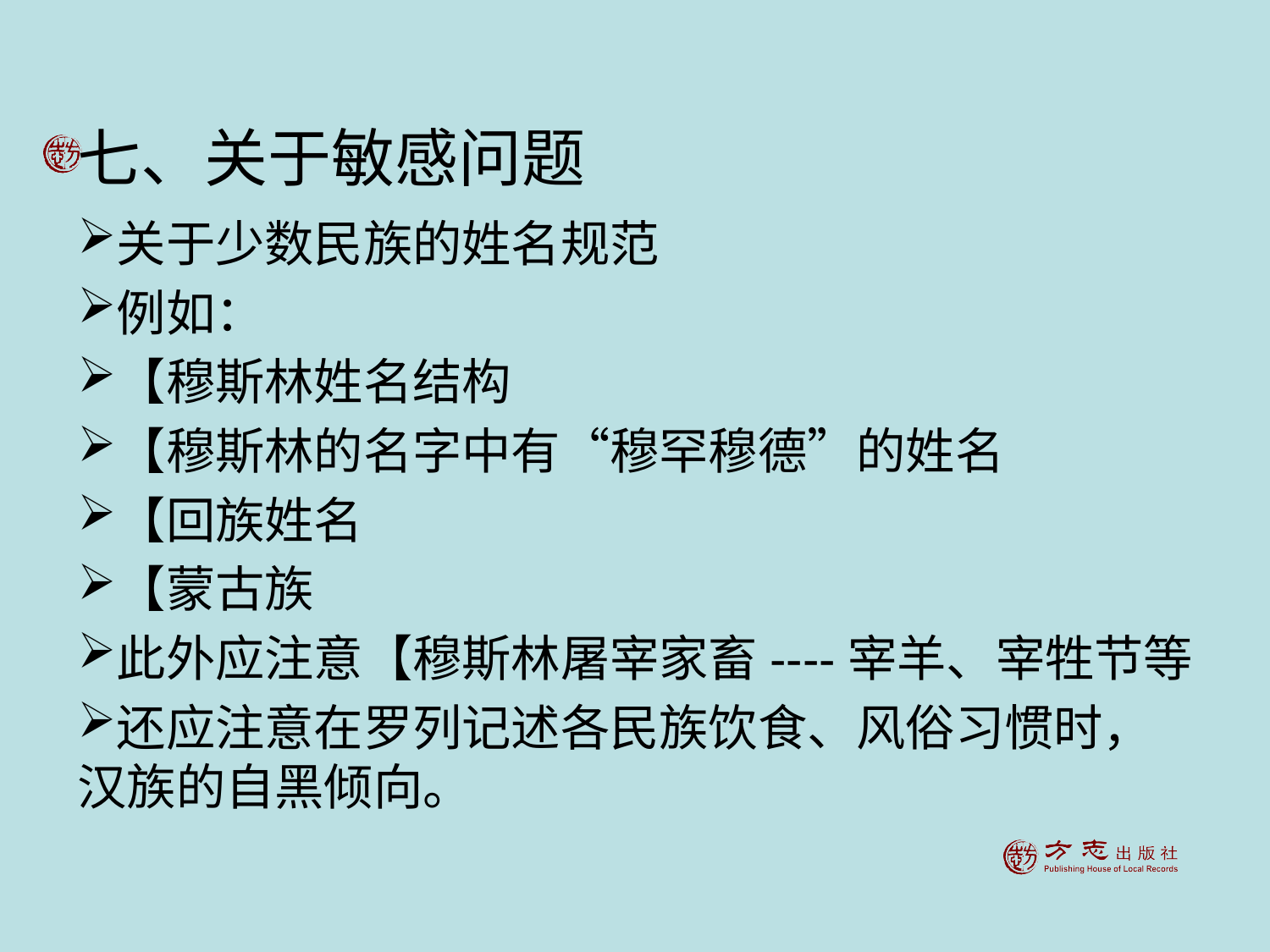

# 七、关于敏感问题
关于少数民族的姓名规范
例如：
【穆斯林姓名结构
【穆斯林的名字中有“穆罕穆德”的姓名
【回族姓名
【蒙古族
此外应注意【穆斯林屠宰家畜----宰羊、宰牲节等
还应注意在罗列记述各民族饮食、风俗习惯时，汉族的自黑倾向。